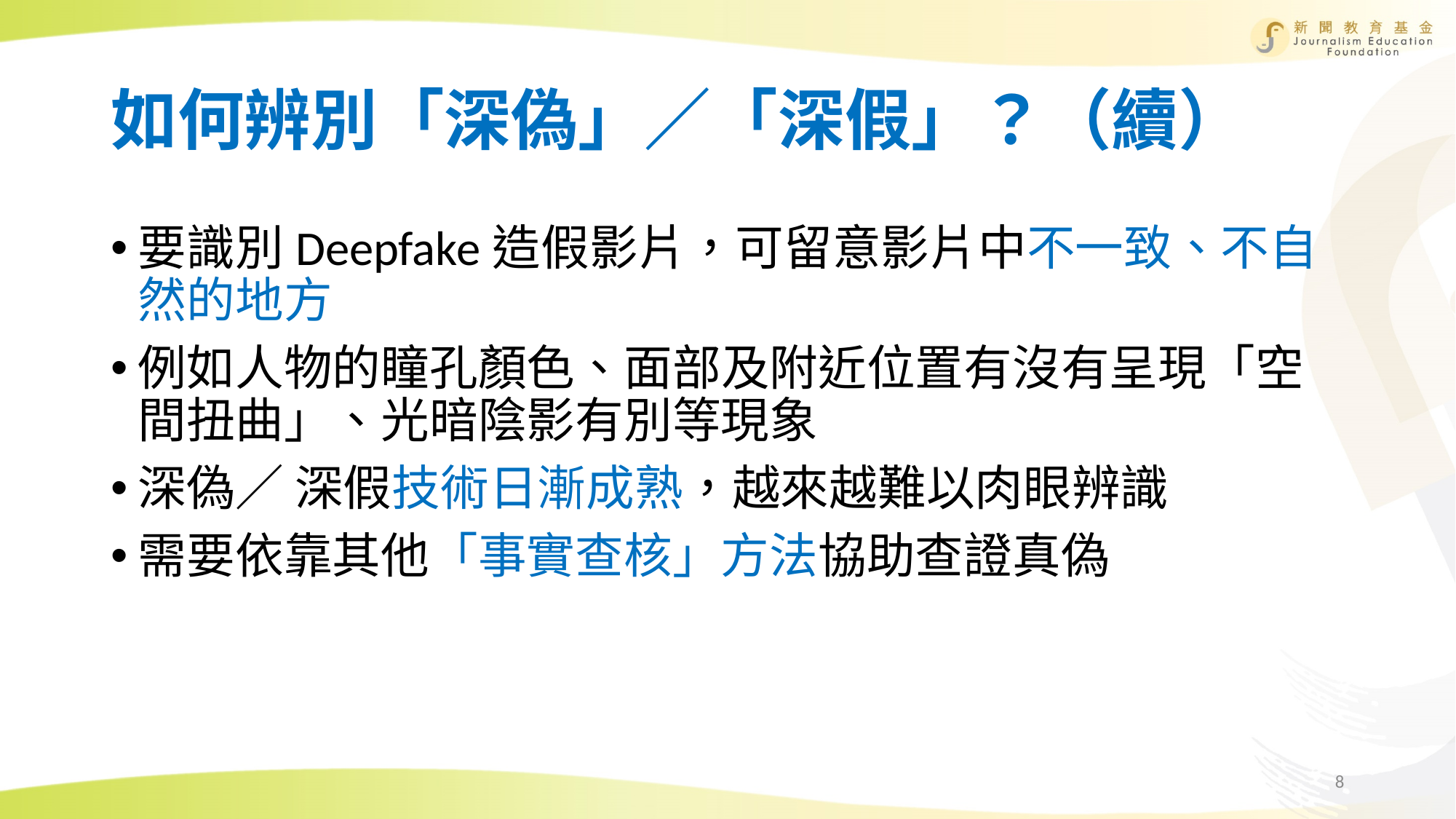

# 如何辨別「深偽」／「深假」？（續）
要識別Deepfake造假影片，可留意影片中不一致、不自然的地方
例如人物的瞳孔顏色、面部及附近位置有沒有呈現「空間扭曲」、光暗陰影有別等現象
深偽／ 深假技術日漸成熟，越來越難以肉眼辨識
需要依靠其他「事實查核」方法協助查證真偽
8